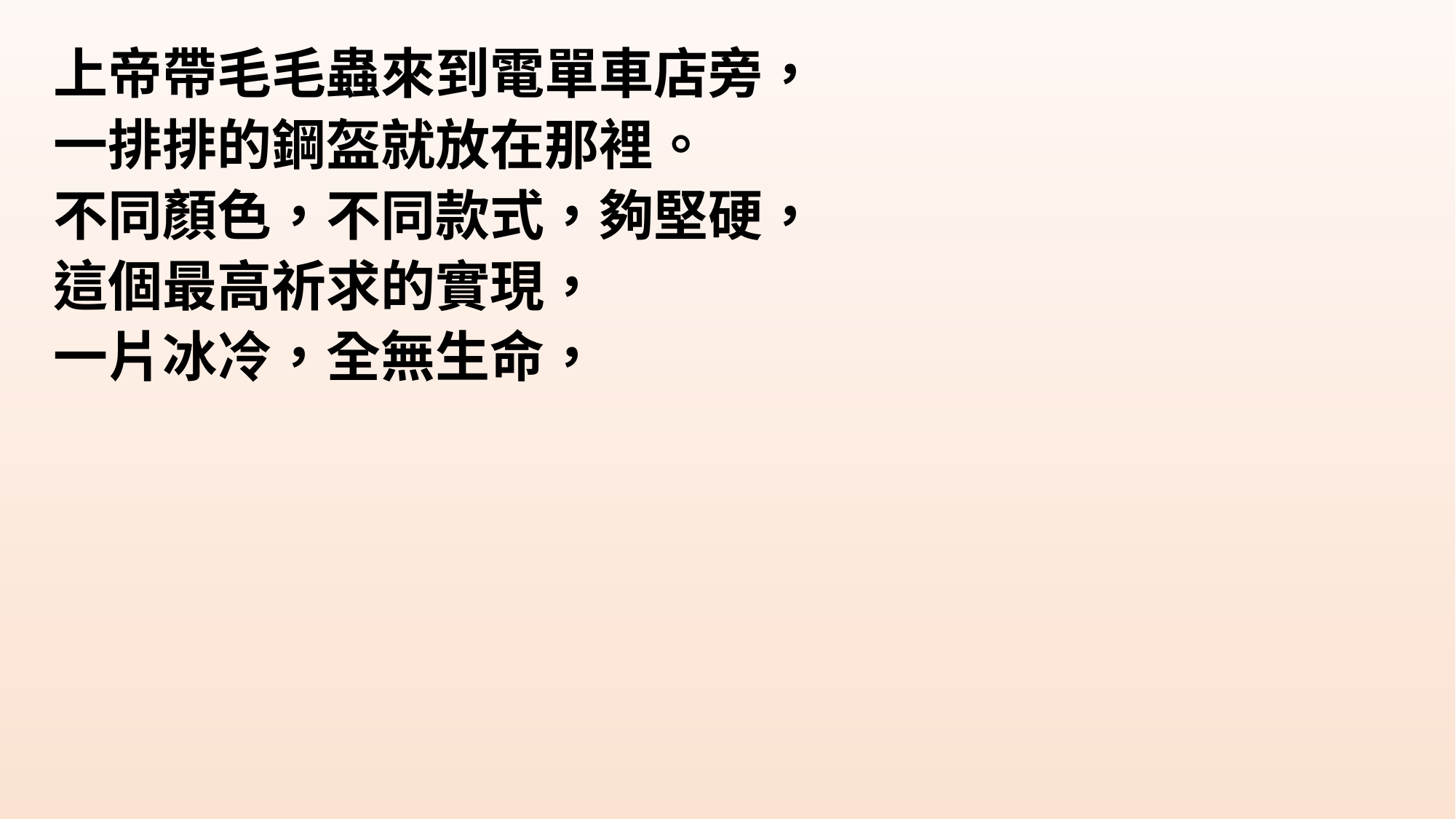

上帝帶毛毛蟲來到電單車店旁，
一排排的鋼盔就放在那裡。
不同顏色，不同款式，夠堅硬，
這個最高祈求的實現，
一片冰冷，全無生命，